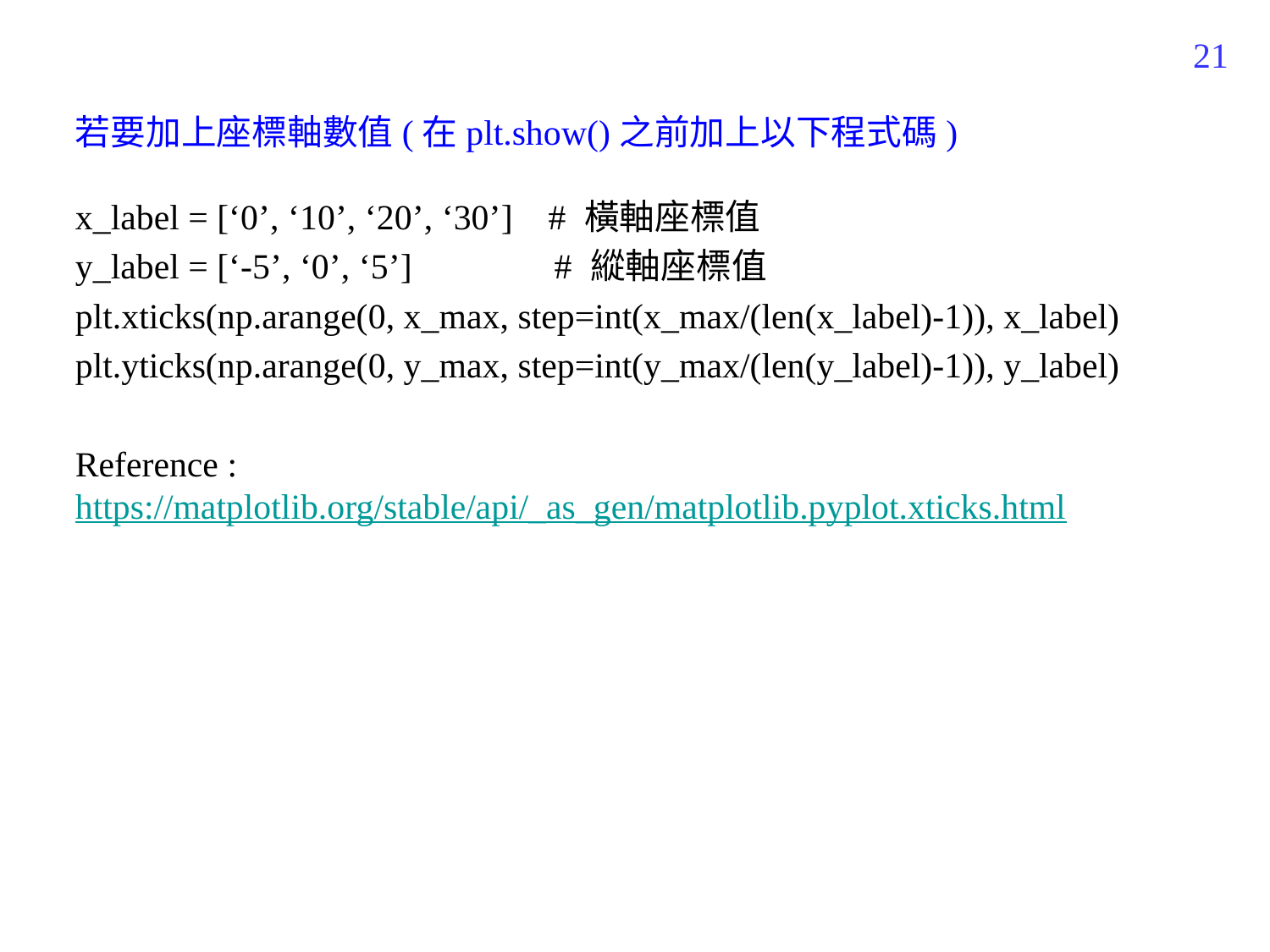

21
若要加上座標軸數值(在plt.show()之前加上以下程式碼)

x_label = [‘0’, ‘10’, ‘20’, ‘30’]    # 橫軸座標值
y_label = [‘-5’, ‘0’, ‘5’]                # 縱軸座標值
plt.xticks(np.arange(0, x_max, step=int(x_max/(len(x_label)-1)), x_label)
plt.yticks(np.arange(0, y_max, step=int(y_max/(len(y_label)-1)), y_label)

Reference :  https://matplotlib.org/stable/api/_as_gen/matplotlib.pyplot.xticks.html